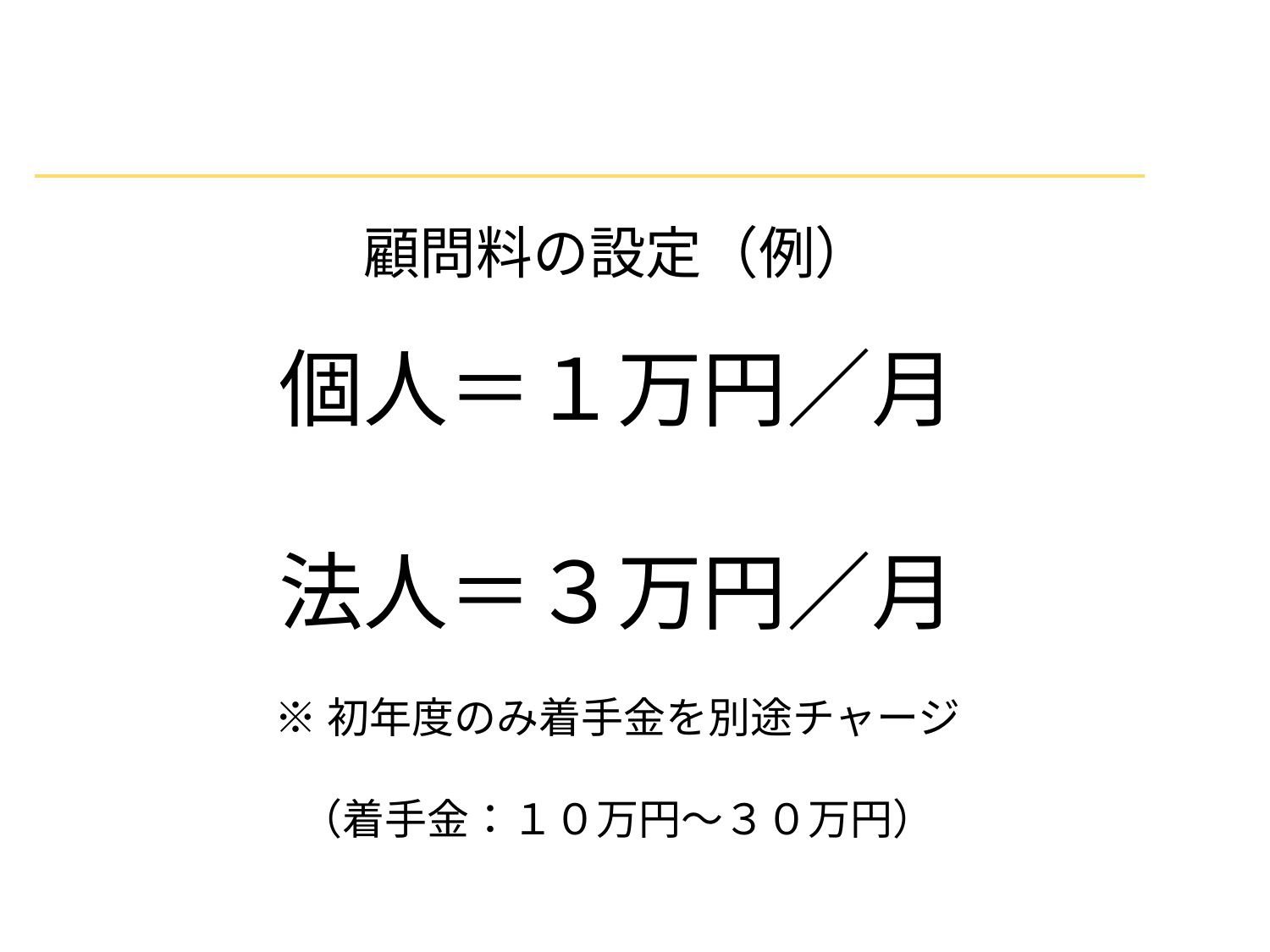

顧問料の設定（例）

個人＝１万円／月

法人＝３万円／月

※初年度のみ着手金を別途チャージ
（着手金：１０万円〜３０万円）